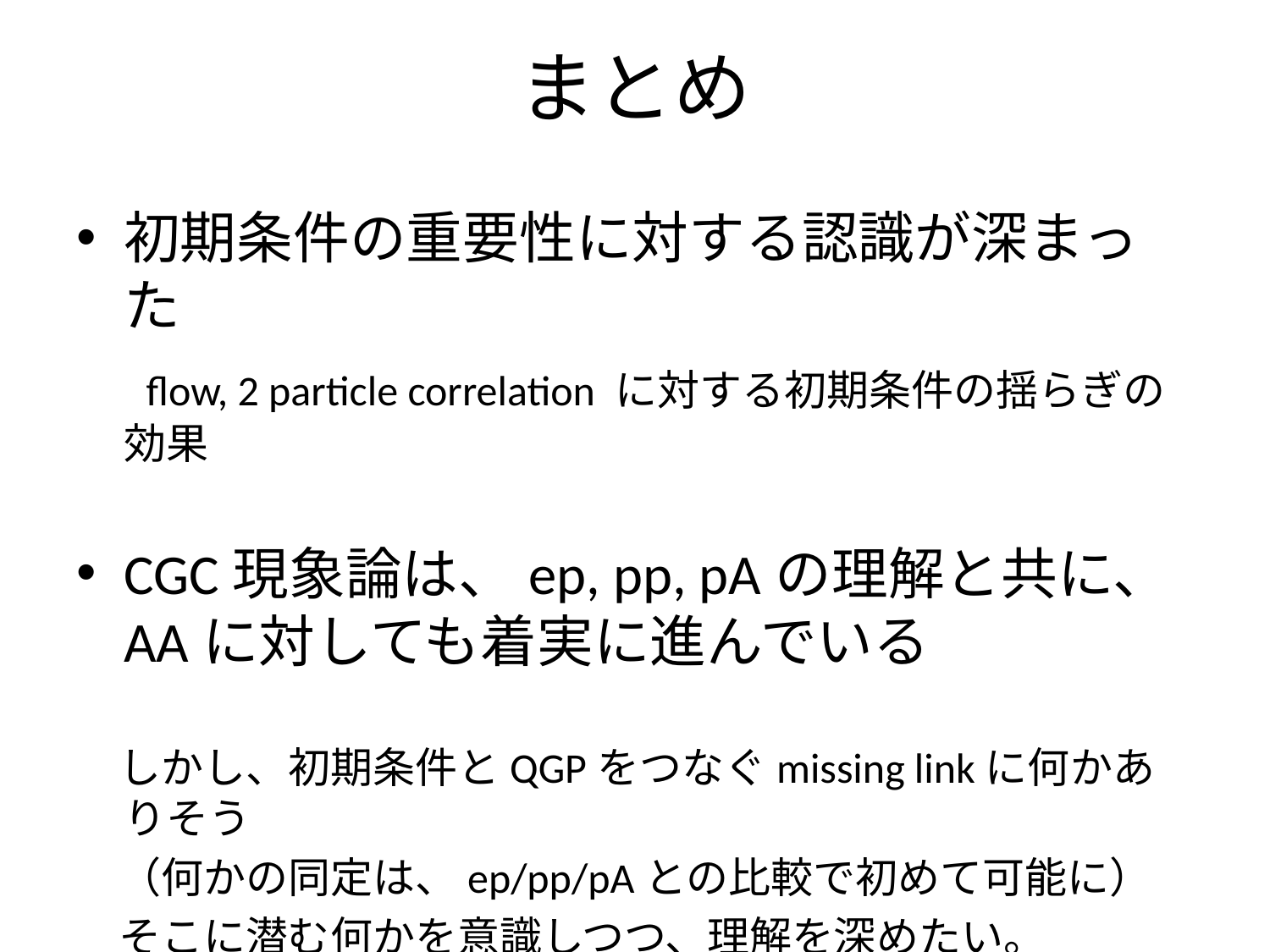

# まとめ
初期条件の重要性に対する認識が深まった
　flow, 2 particle correlation に対する初期条件の揺らぎの効果

CGC現象論は、ep, pp, pAの理解と共に、AAに対しても着実に進んでいる

　しかし、初期条件とQGPをつなぐmissing linkに何かありそう
　（何かの同定は、ep/pp/pAとの比較で初めて可能に）
　そこに潜む何かを意識しつつ、理解を深めたい。